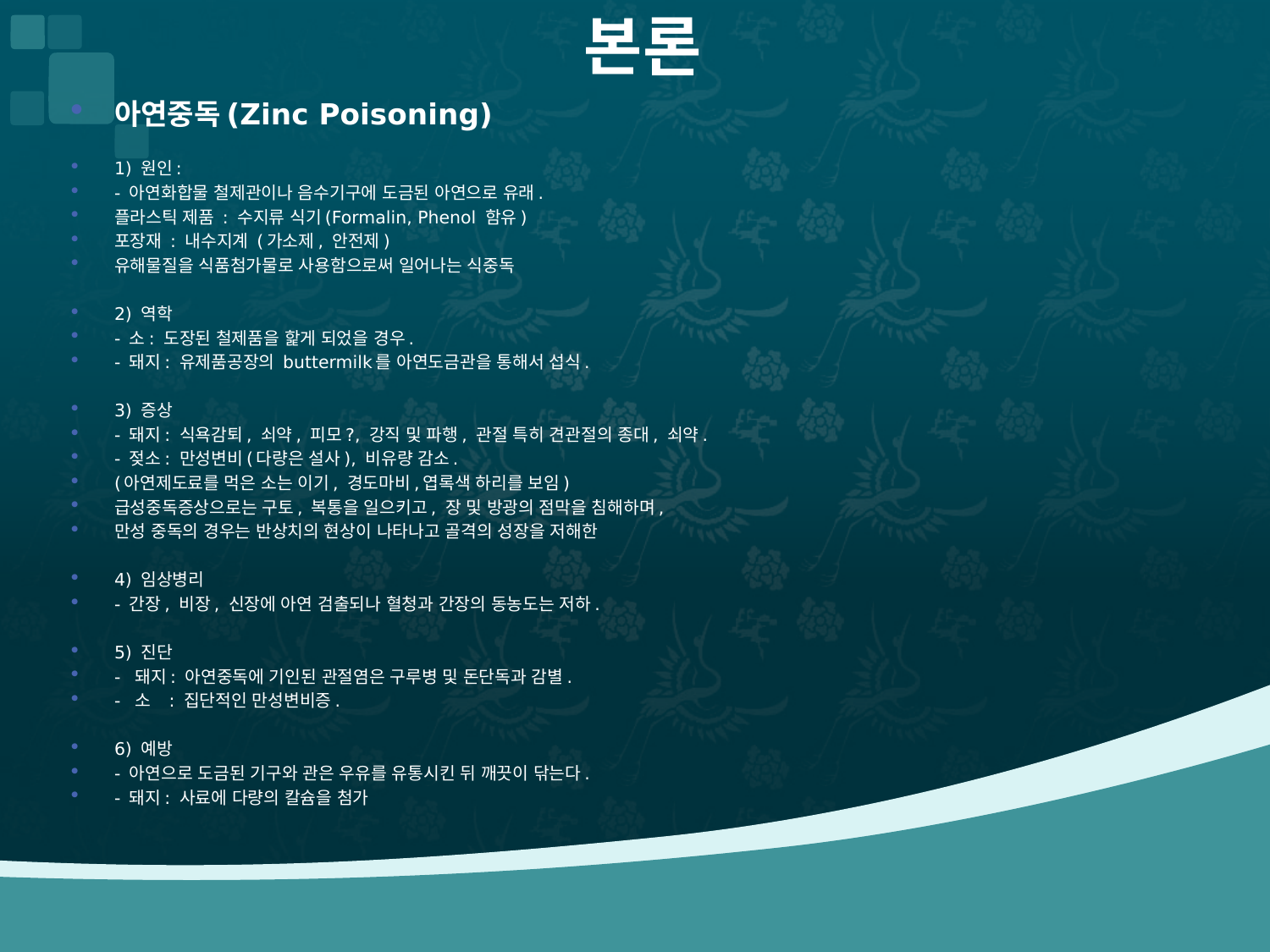

# 본론
아연중독(Zinc Poisoning)

1) 원인:
- 아연화합물 철제관이나 음수기구에 도금된 아연으로 유래.
플라스틱 제품 : 수지류 식기(Formalin, Phenol 함유)
포장재 : 내수지계 (가소제, 안전제)
유해물질을 식품첨가물로 사용함으로써 일어나는 식중독

2) 역학
- 소: 도장된 철제품을 핥게 되었을 경우.
- 돼지: 유제품공장의 buttermilk를 아연도금관을 통해서 섭식.

3) 증상
- 돼지: 식욕감퇴, 쇠약, 피모?, 강직 및 파행, 관절 특히 견관절의 종대, 쇠약.
- 젖소: 만성변비(다량은 설사), 비유량 감소.
(아연제도료를 먹은 소는 이기, 경도마비,엽록색 하리를 보임)
급성중독증상으로는 구토, 복통을 일으키고, 장 및 방광의 점막을 침해하며,
만성 중독의 경우는 반상치의 현상이 나타나고 골격의 성장을 저해한

4) 임상병리
- 간장, 비장, 신장에 아연 검출되나 혈청과 간장의 동농도는 저하.

5) 진단
-  돼지: 아연중독에 기인된 관절염은 구루병 및 돈단독과 감별.
-  소   : 집단적인 만성변비증.

6) 예방
- 아연으로 도금된 기구와 관은 우유를 유통시킨 뒤 깨끗이 닦는다.
- 돼지: 사료에 다량의 칼슘을 첨가